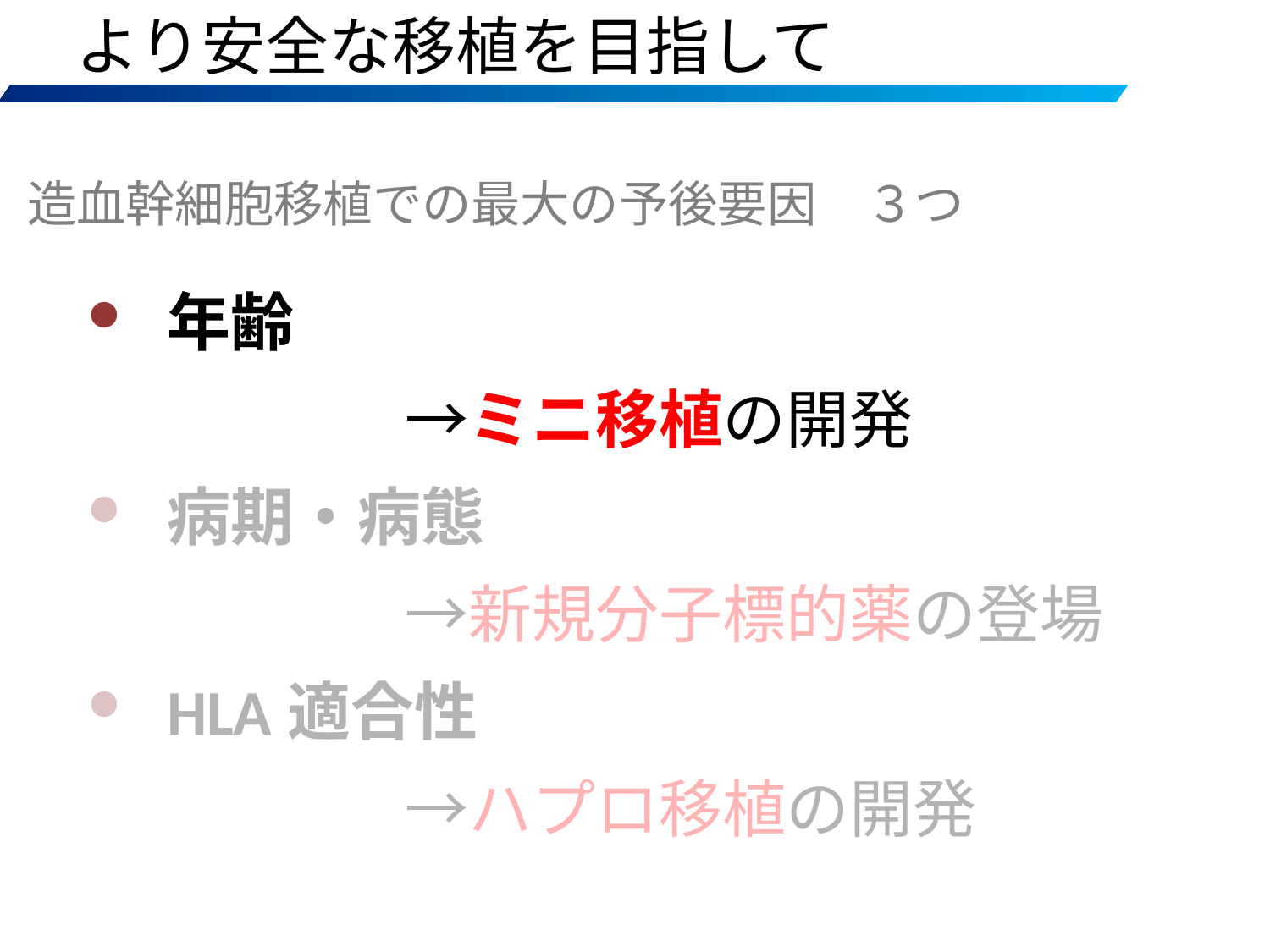

より安全な移植を目指して

造血幹細胞移植での最大の予後要因　３つ
年齢
　　　　　→ミニ移植の開発
病期・病態
　　　　　→新規分子標的薬の登場
HLA適合性
　　　　　→ハプロ移植の開発